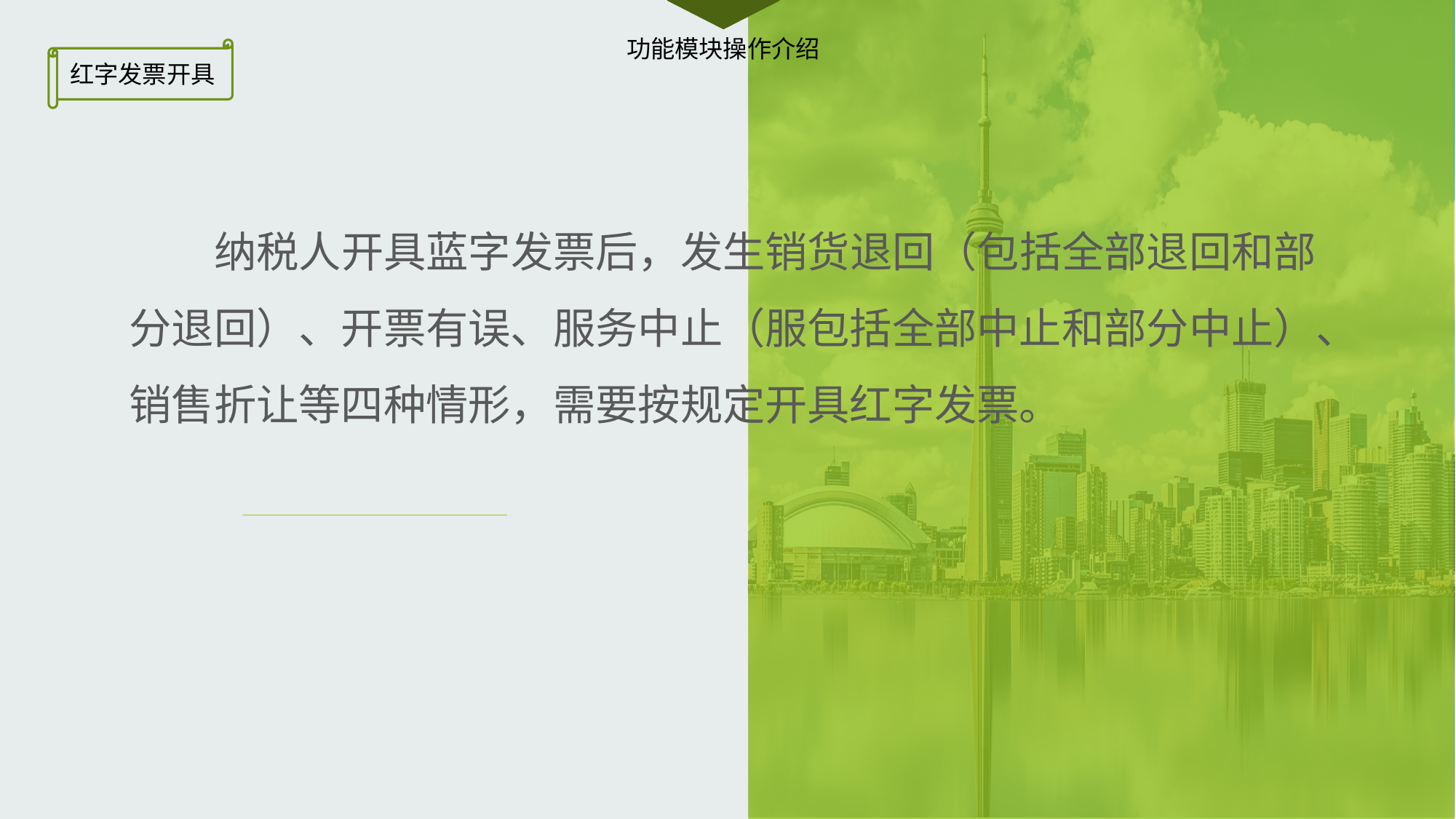

功能模块操作介绍
红字发票开具
纳税人开具蓝字发票后，发生销货退回（包括全部退回和部分退回）、开票有误、服务中止（服包括全部中止和部分中止）、销售折让等四种情形，需要按规定开具红字发票。